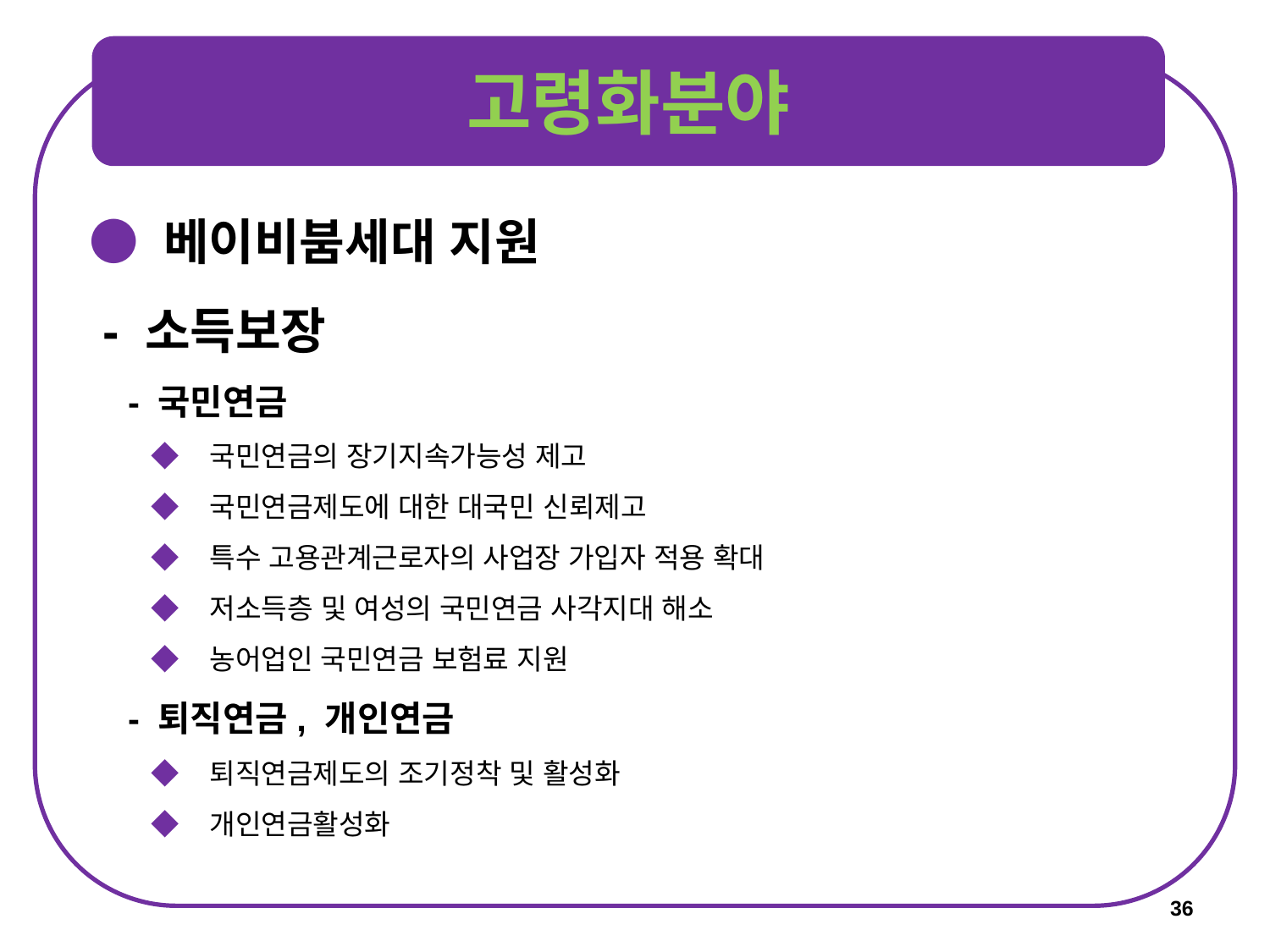

고령화분야

● 베이비붐세대 지원
 - 소득보장
    - 국민연금
        ◆   국민연금의 장기지속가능성 제고
        ◆   국민연금제도에 대한 대국민 신뢰제고
        ◆   특수 고용관계근로자의 사업장 가입자 적용 확대
        ◆   저소득층 및 여성의 국민연금 사각지대 해소
        ◆   농어업인 국민연금 보험료 지원
    - 퇴직연금, 개인연금
        ◆   퇴직연금제도의 조기정착 및 활성화
        ◆   개인연금활성화

36